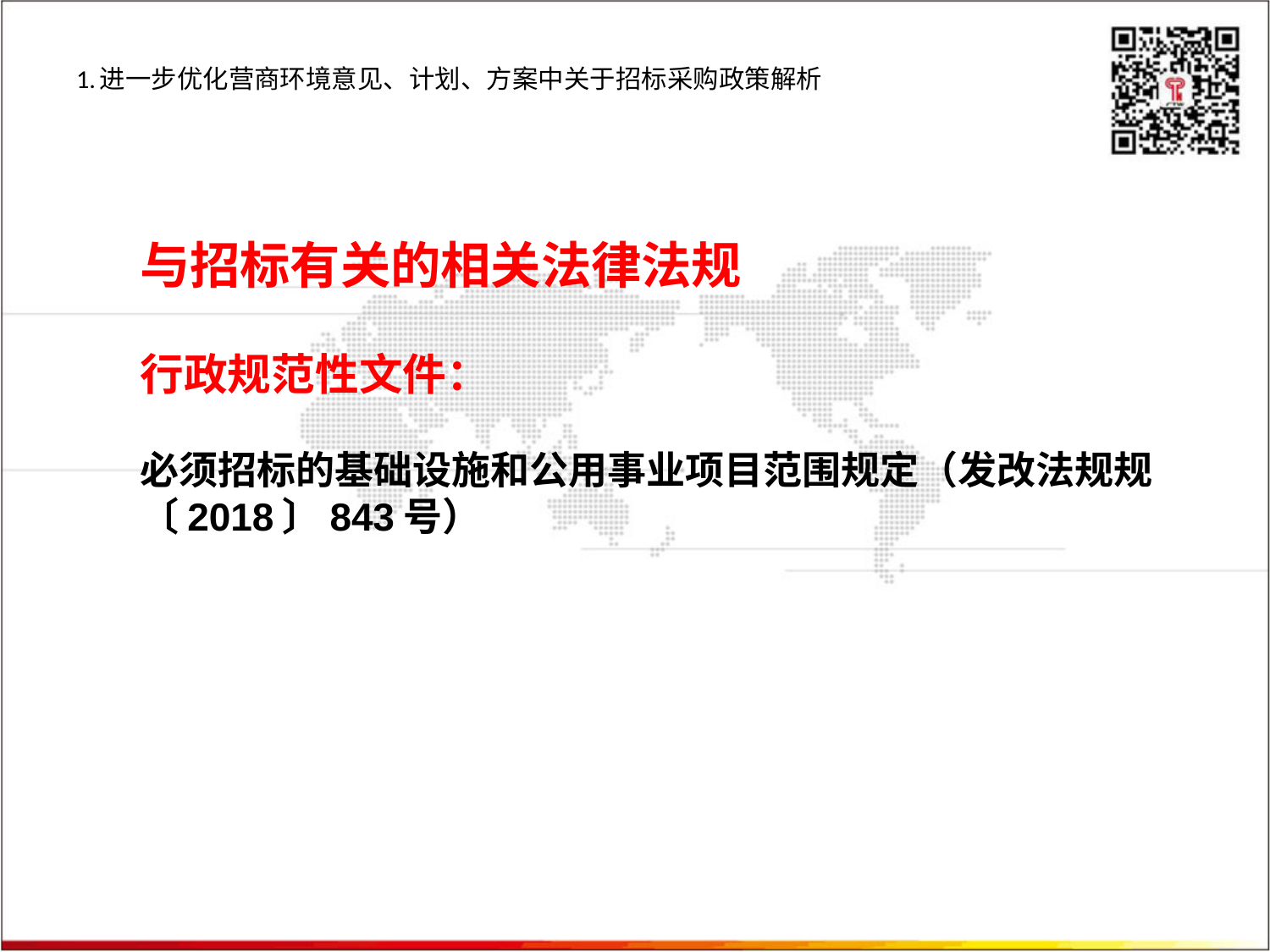

1.进一步优化营商环境意见、计划、方案中关于招标采购政策解析
# 与招标有关的相关法律法规 行政规范性文件： 必须招标的基础设施和公用事业项目范围规定（发改法规规〔2018〕843号）